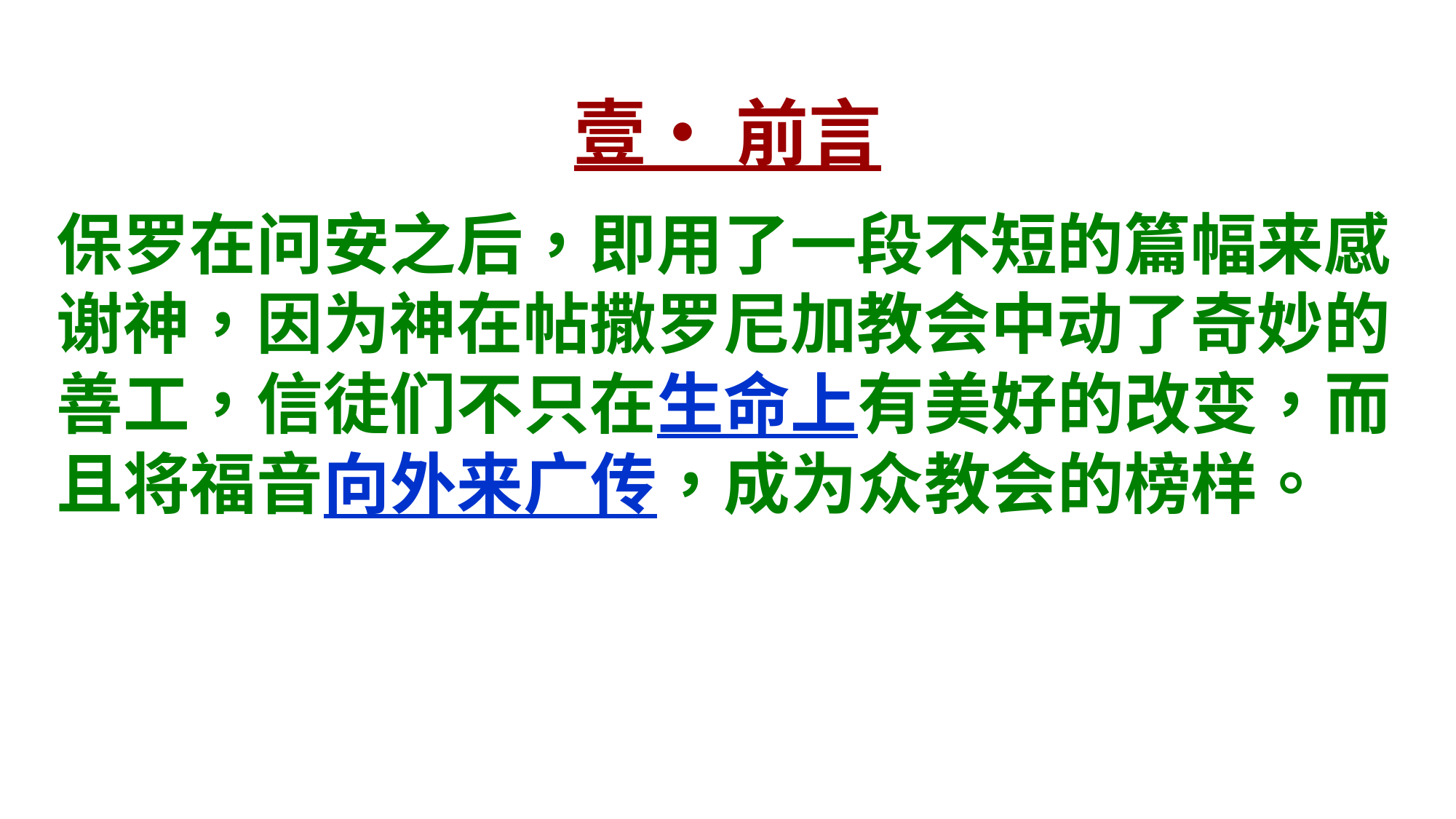

壹‧ 前言
保罗在问安之后，即用了一段不短的篇幅来感谢神，因为神在帖撒罗尼加教会中动了奇妙的善工，信徒们不只在生命上有美好的改变，而且将福音向外来广传，成为众教会的榜样。